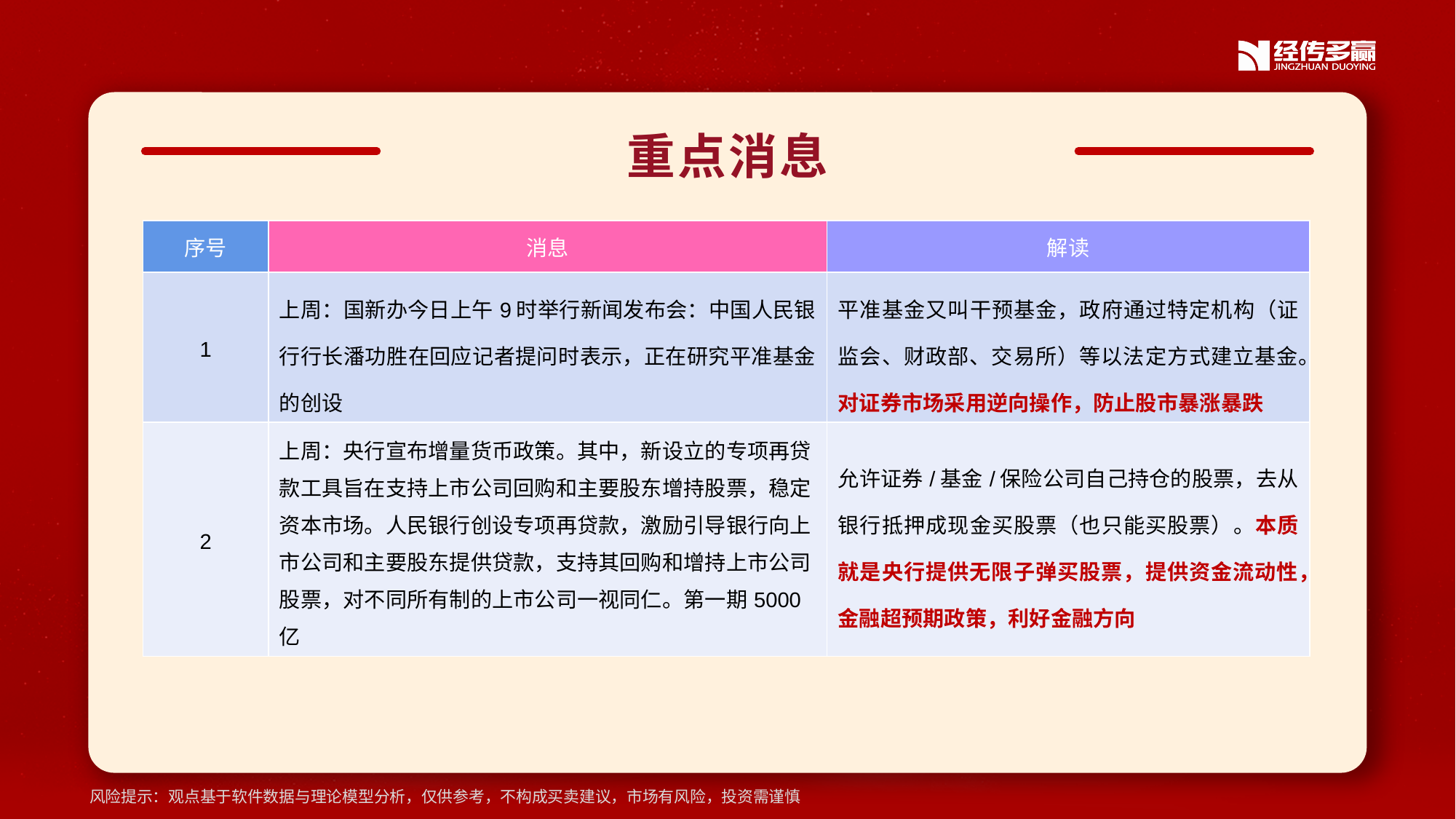

重点消息
| 序号 | 消息 | 解读 |
| --- | --- | --- |
| 1 | 上周：国新办今日上午9时举行新闻发布会：中国人民银行行长潘功胜在回应记者提问时表示，正在研究平准基金的创设 | 平准基金又叫干预基金，政府通过特定机构（证监会、财政部、交易所）等以法定方式建立基金。对证券市场采用逆向操作，防止股市暴涨暴跌 |
| 2 | 上周：央行宣布增量货币政策。其中，新设立的专项再贷款工具旨在支持上市公司回购和主要股东增持股票，稳定资本市场。人民银行创设专项再贷款，激励引导银行向上市公司和主要股东提供贷款，支持其回购和增持上市公司股票，对不同所有制的上市公司一视同仁。第一期5000亿 | 允许证券/基金/保险公司自己持仓的股票，去从银行抵押成现金买股票（也只能买股票）。本质就是央行提供无限子弹买股票，提供资金流动性，金融超预期政策，利好金融方向 |